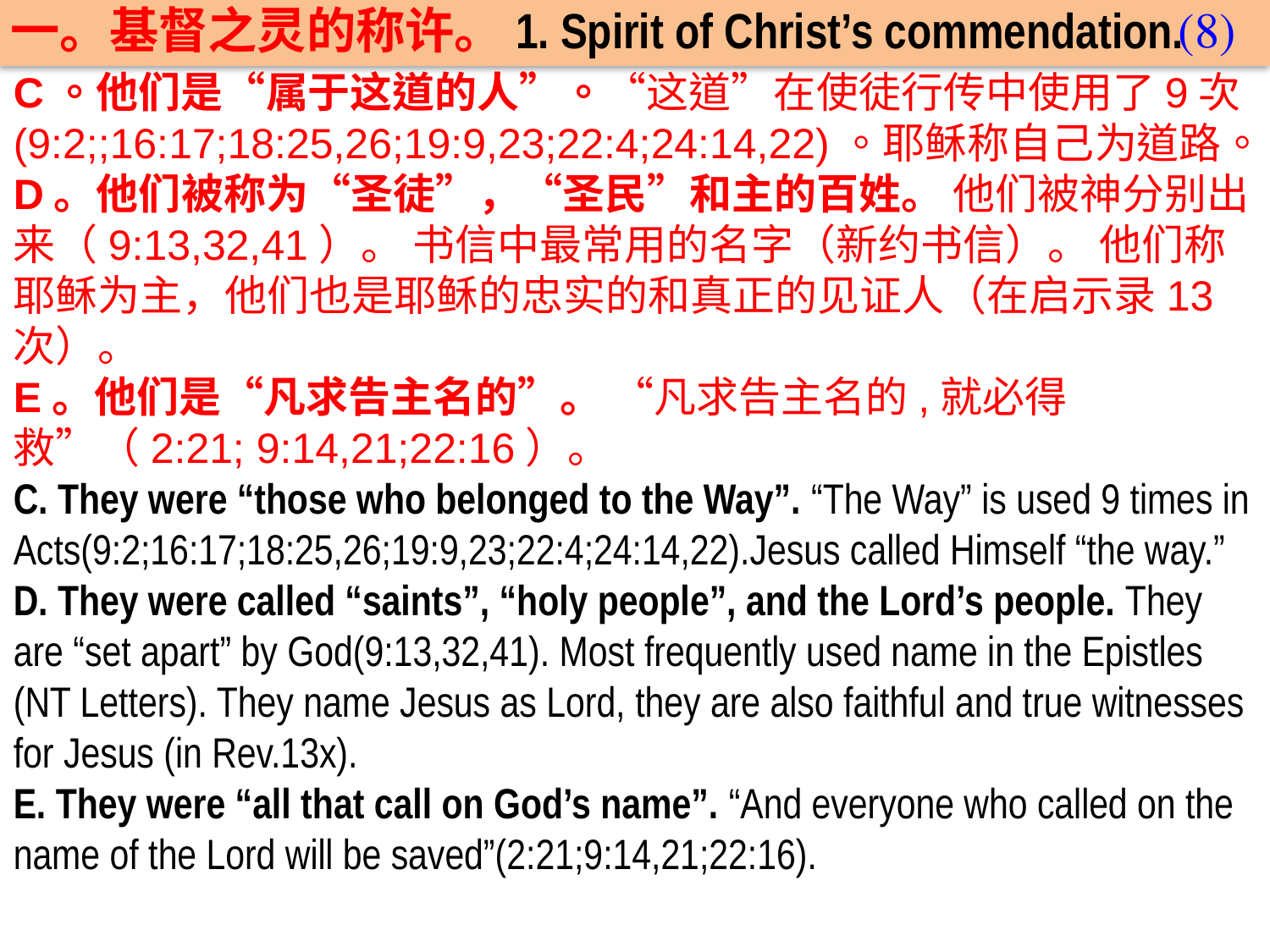

(8)
一。基督之灵的称许。1. Spirit of Christ’s commendation.

C。他们是“属于这道的人”。“这道”在使徒行传中使用了9次(9:2;;16:17;18:25,26;19:9,23;22:4;24:14,22)。耶稣称自己为道路。
D。他们被称为“圣徒”，“圣民”和主的百姓。 他们被神分别出来（9:13,32,41）。 书信中最常用的名字（新约书信）。 他们称耶稣为主，他们也是耶稣的忠实的和真正的见证人（在启示录13次）。
E。他们是“凡求告主名的”。 “凡求告主名的,就必得救”（2:21; 9:14,21;22:16）。
C. They were “those who belonged to the Way”. “The Way” is used 9 times in Acts(9:2;16:17;18:25,26;19:9,23;22:4;24:14,22).Jesus called Himself “the way.”
D. They were called “saints”, “holy people”, and the Lord’s people. They are “set apart” by God(9:13,32,41). Most frequently used name in the Epistles (NT Letters). They name Jesus as Lord, they are also faithful and true witnesses for Jesus (in Rev.13x).
E. They were “all that call on God’s name”. “And everyone who called on the name of the Lord will be saved”(2:21;9:14,21;22:16).